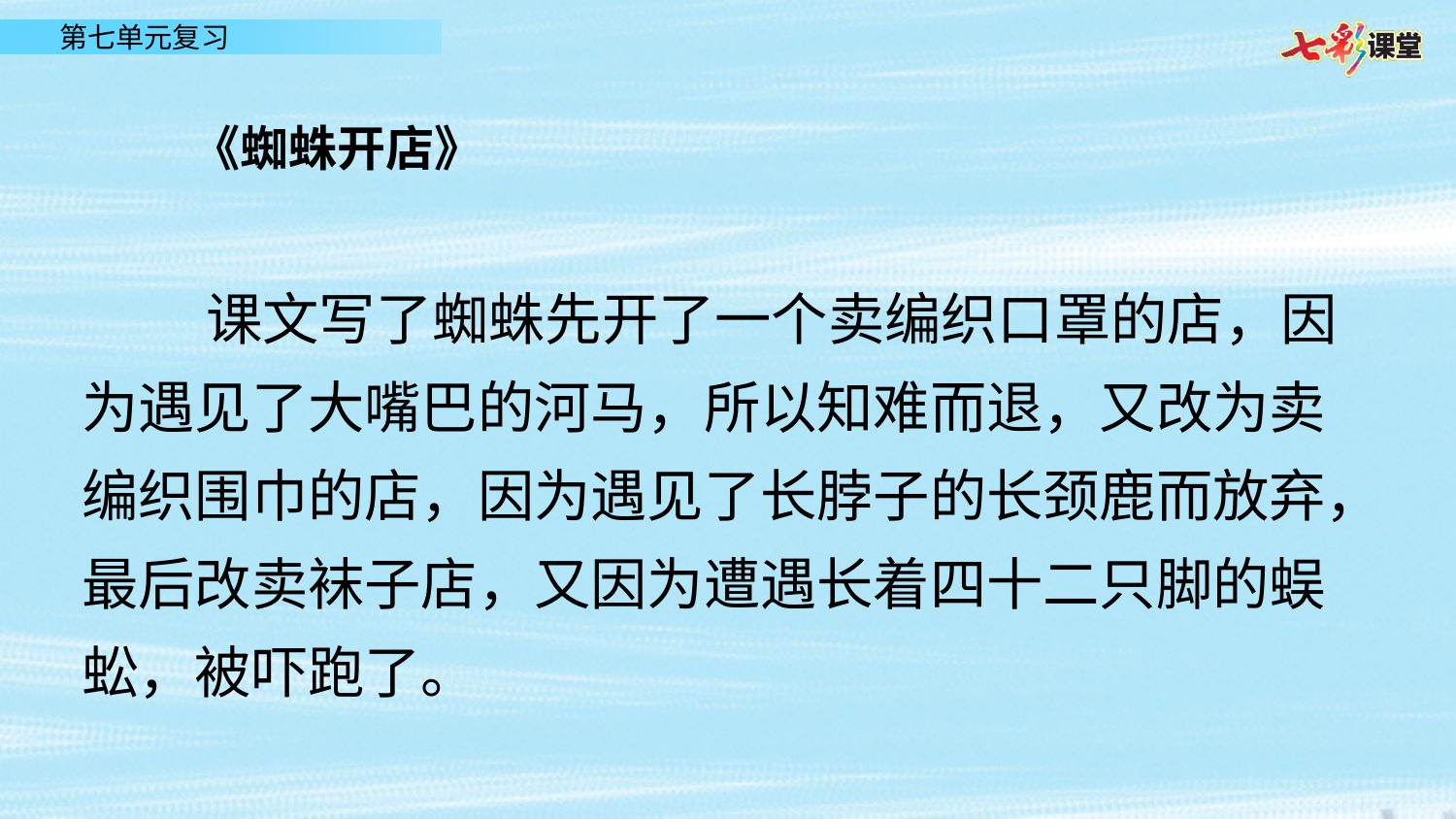

《蜘蛛开店》

          课文写了蜘蛛先开了一个卖编织口罩的店，因为遇见了大嘴巴的河马，所以知难而退，又改为卖编织围巾的店，因为遇见了长脖子的长颈鹿而放弃，最后改卖袜子店，又因为遭遇长着四十二只脚的蜈蚣，被吓跑了。